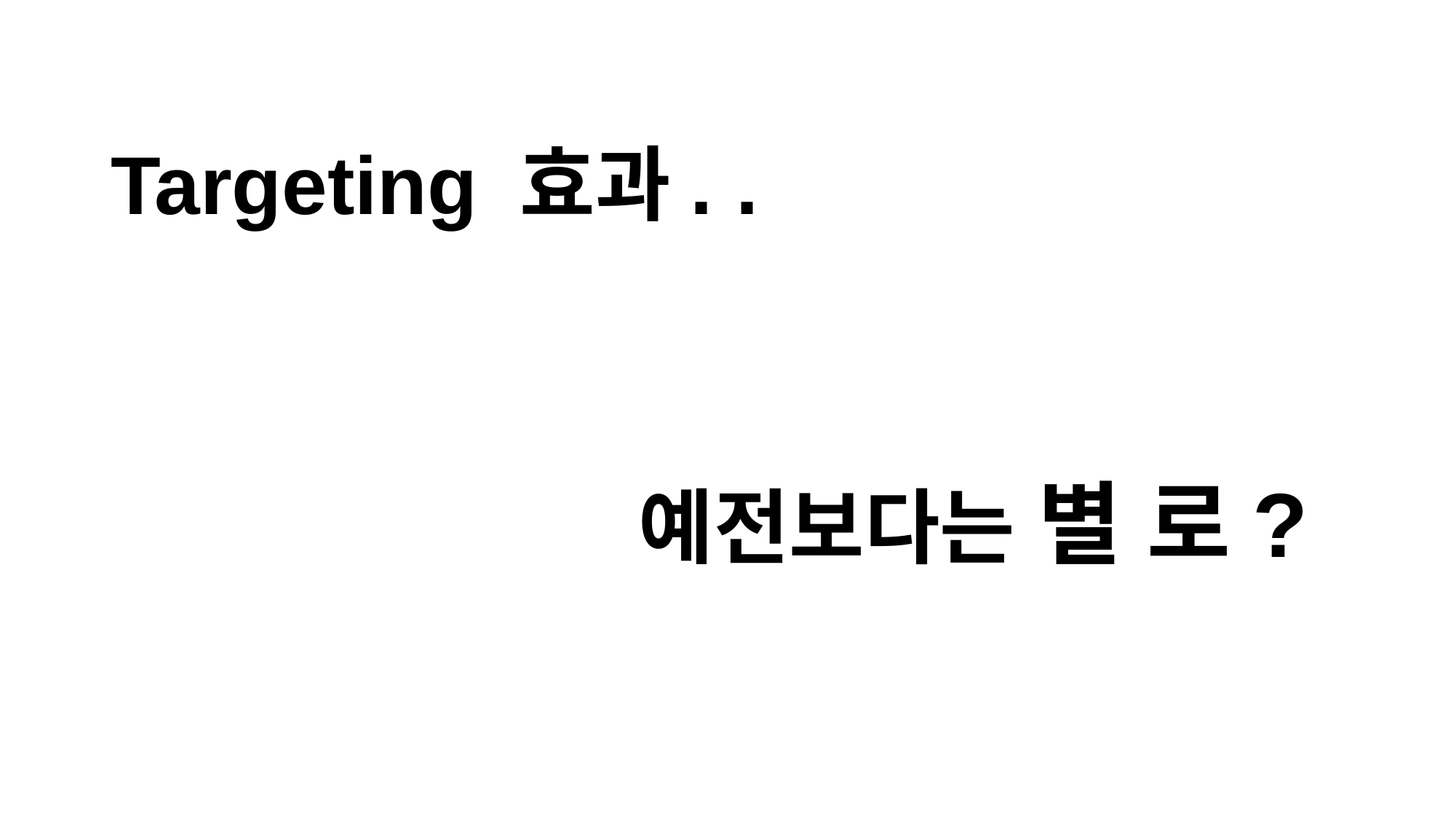

# Targeting 효과. .
예전보다는 별 로?